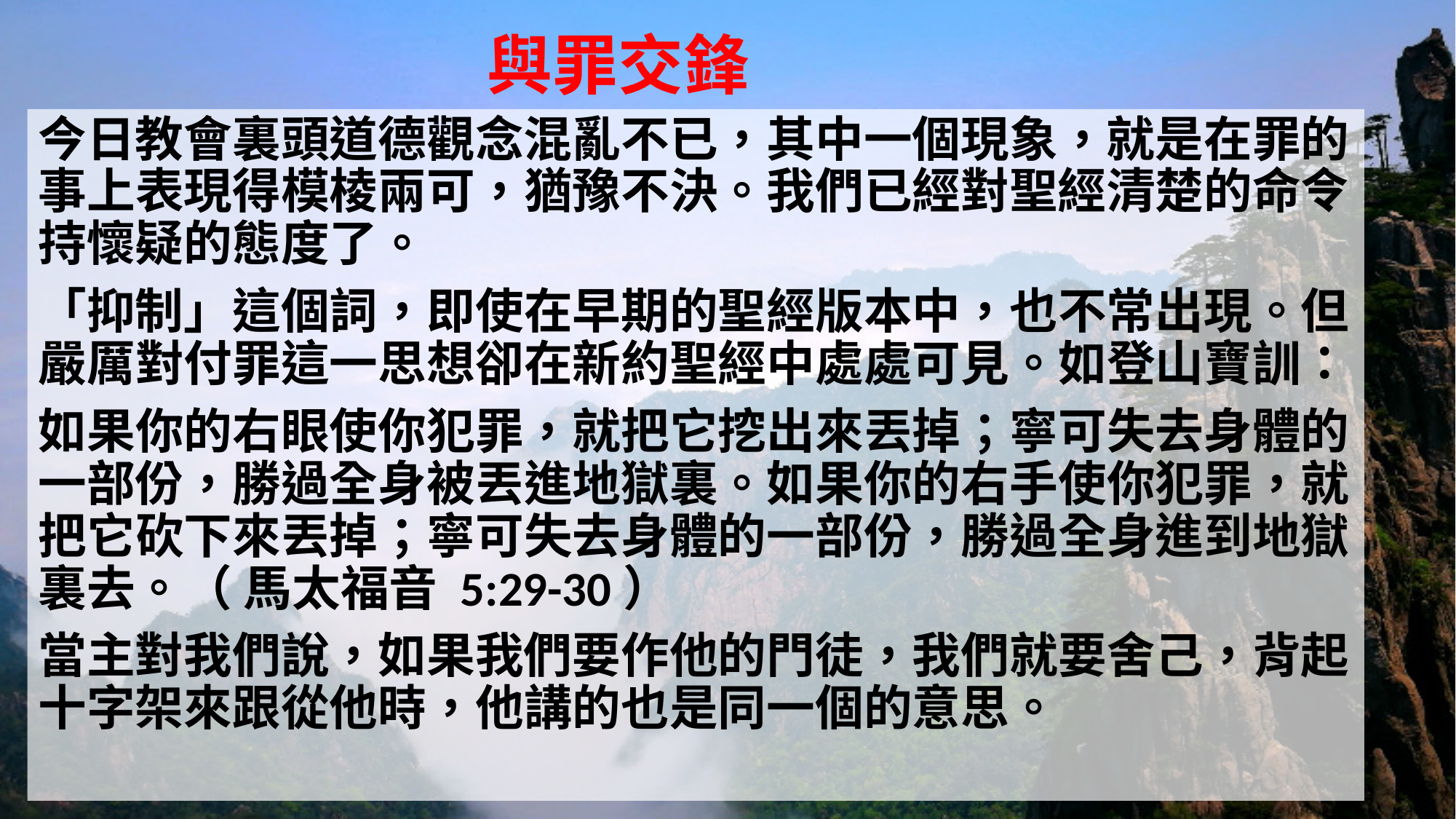

# 與罪交鋒
今日教會裏頭道德觀念混亂不已，其中一個現象，就是在罪的事上表現得模棱兩可，猶豫不決。我們已經對聖經清楚的命令持懷疑的態度了。
「抑制」這個詞，即使在早期的聖經版本中，也不常出現。但嚴厲對付罪這一思想卻在新約聖經中處處可見。如登山寶訓：
如果你的右眼使你犯罪，就把它挖出來丟掉；寧可失去身體的一部份，勝過全身被丟進地獄裏。如果你的右手使你犯罪，就把它砍下來丟掉；寧可失去身體的一部份，勝過全身進到地獄裏去。（ 馬太福音 5:29-30）
當主對我們說，如果我們要作他的門徒，我們就要舍己，背起十字架來跟從他時，他講的也是同一個的意思。